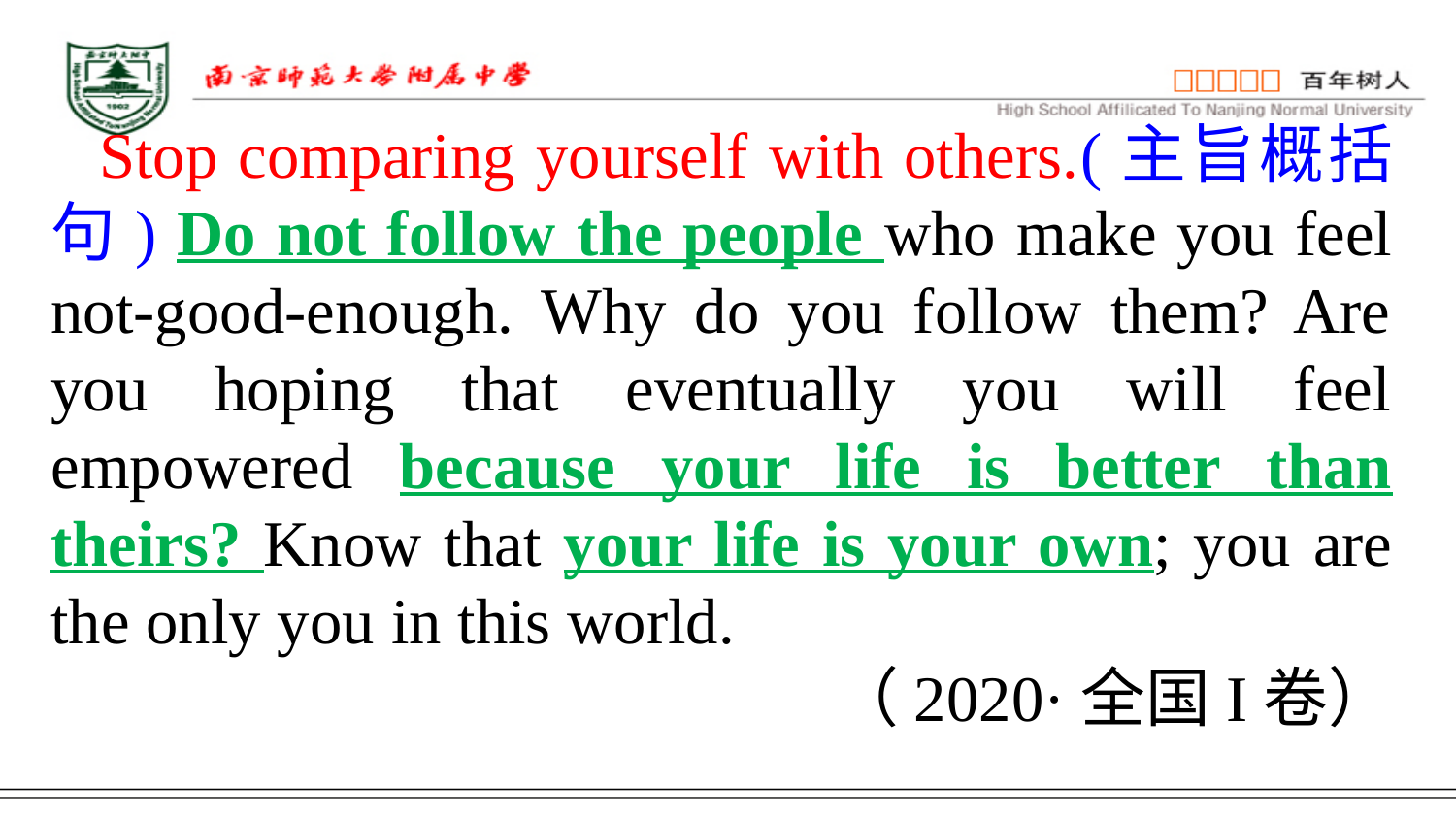

Stop comparing yourself with others.(主旨概括句) Do not follow the people who make you feel not-good-enough. Why do you follow them? Are you hoping that eventually you will feel empowered because your life is better than theirs? Know that your life is your own; you are the only you in this world.
（2020·全国I卷）